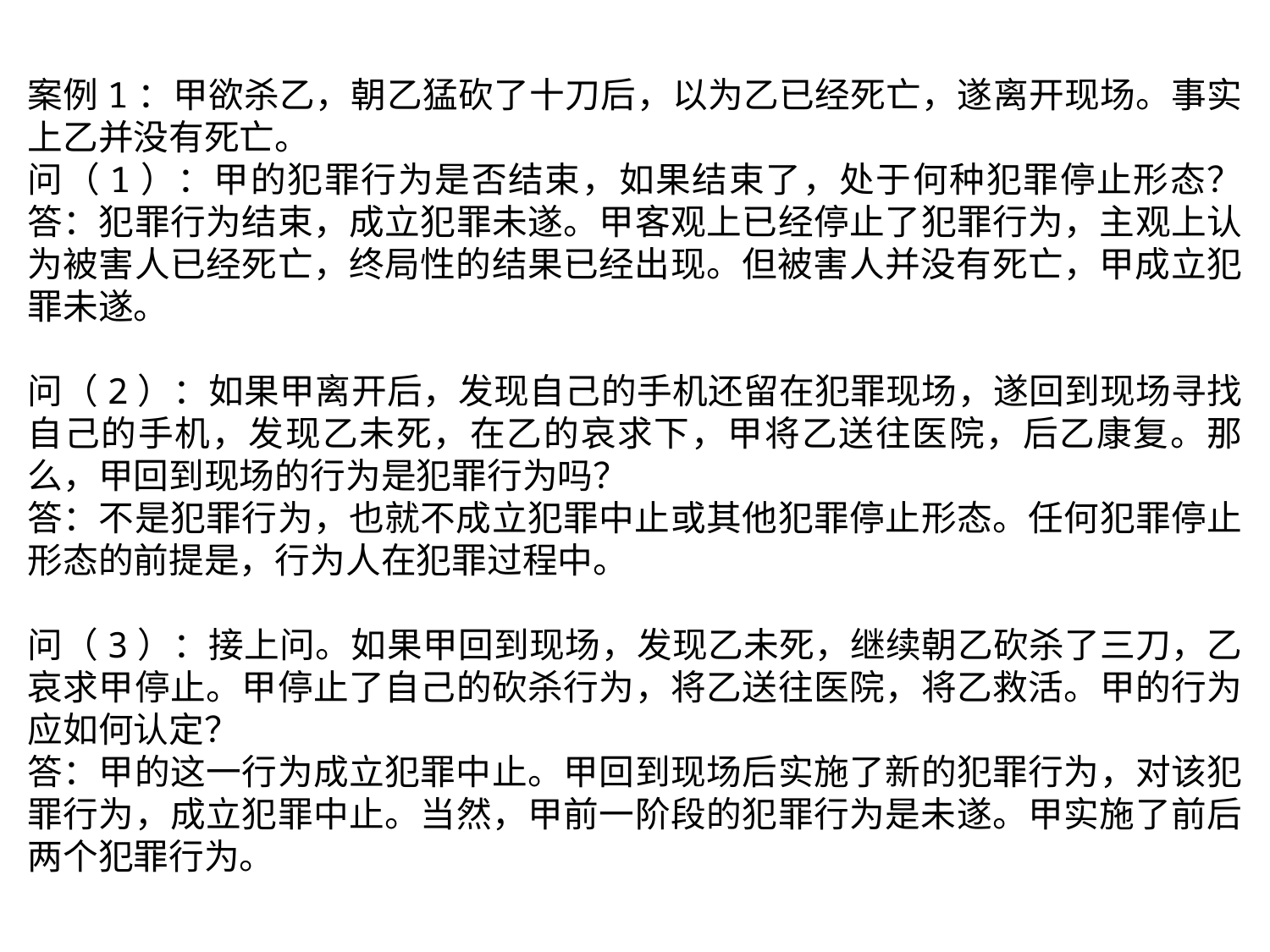

案例1：甲欲杀乙，朝乙猛砍了十刀后，以为乙已经死亡，遂离开现场。事实上乙并没有死亡。
问（1）：甲的犯罪行为是否结束，如果结束了，处于何种犯罪停止形态？答：犯罪行为结束，成立犯罪未遂。甲客观上已经停止了犯罪行为，主观上认为被害人已经死亡，终局性的结果已经出现。但被害人并没有死亡，甲成立犯罪未遂。

问（2）：如果甲离开后，发现自己的手机还留在犯罪现场，遂回到现场寻找自己的手机，发现乙未死，在乙的哀求下，甲将乙送往医院，后乙康复。那么，甲回到现场的行为是犯罪行为吗？
答：不是犯罪行为，也就不成立犯罪中止或其他犯罪停止形态。任何犯罪停止形态的前提是，行为人在犯罪过程中。

问（3）：接上问。如果甲回到现场，发现乙未死，继续朝乙砍杀了三刀，乙哀求甲停止。甲停止了自己的砍杀行为，将乙送往医院，将乙救活。甲的行为应如何认定？
答：甲的这一行为成立犯罪中止。甲回到现场后实施了新的犯罪行为，对该犯罪行为，成立犯罪中止。当然，甲前一阶段的犯罪行为是未遂。甲实施了前后两个犯罪行为。